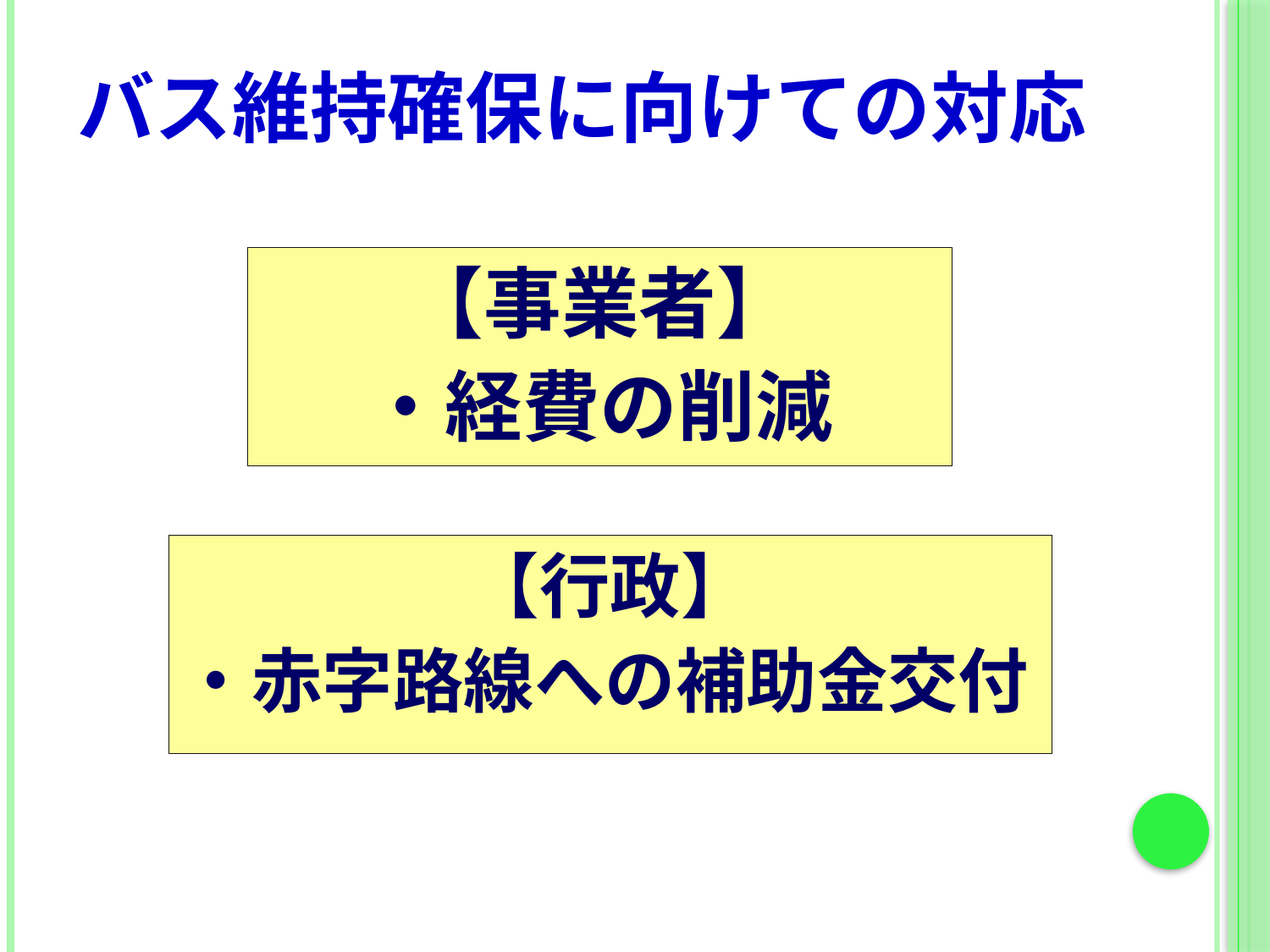

# バス維持確保に向けての対応
【事業者】
・経費の削減
【行政】
・赤字路線への補助金交付